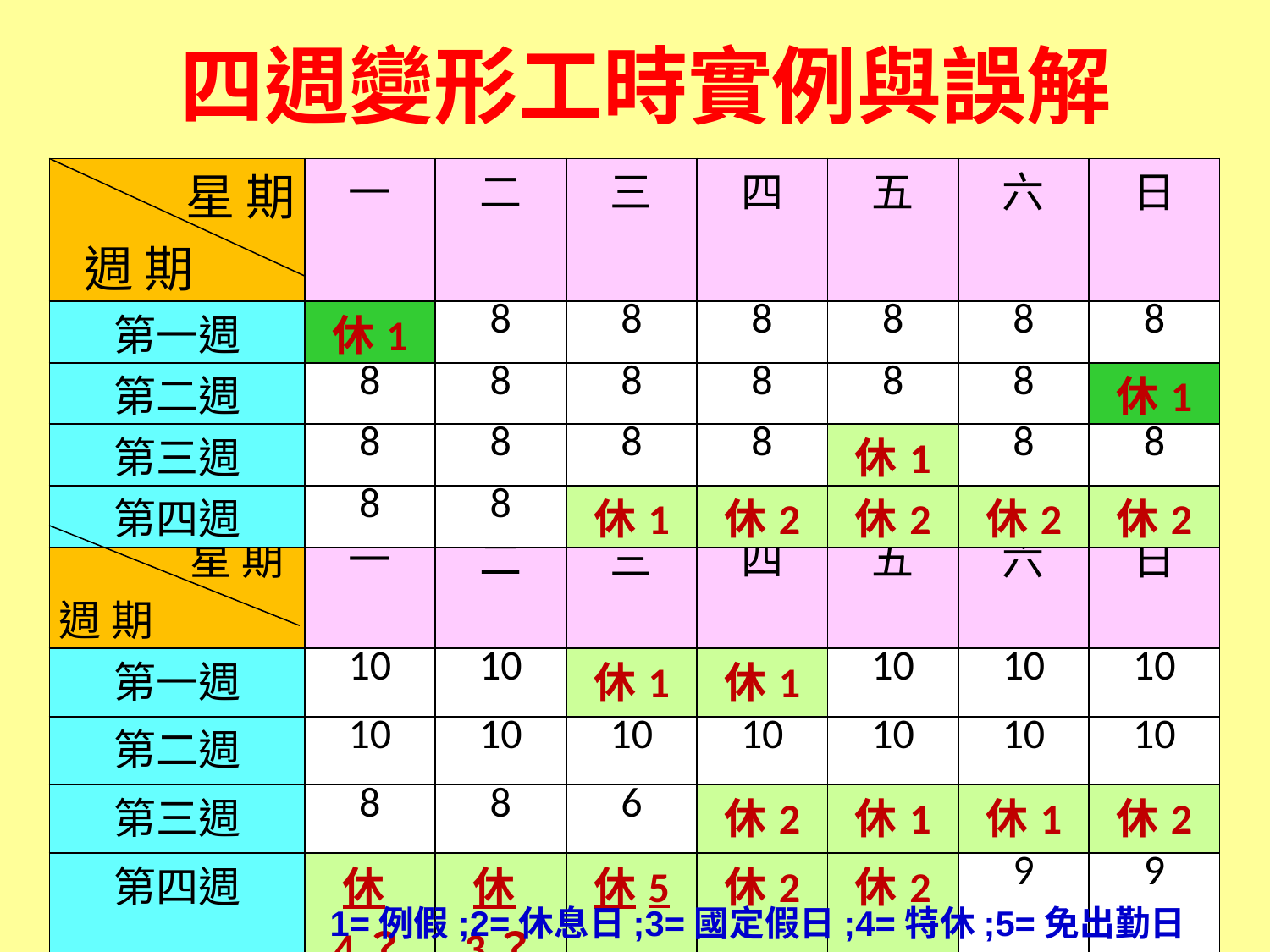

四週變形工時實例與誤解
| 星 期 週 期 | 一 | 二 | 三 | 四 | 五 | 六 | 日 |
| --- | --- | --- | --- | --- | --- | --- | --- |
| 第一週 | 休1 | 8 | 8 | 8 | 8 | 8 | 8 |
| 第二週 | 8 | 8 | 8 | 8 | 8 | 8 | 休1 |
| 第三週 | 8 | 8 | 8 | 8 | 休1 | 8 | 8 |
| 第四週 | 8 | 8 | 休1 | 休2 | 休2 | 休2 | 休2 |
| 星 期 週 期 | 一 | 二 | 三 | 四 | 五 | 六 | 日 |
| --- | --- | --- | --- | --- | --- | --- | --- |
| 第一週 | 10 | 10 | 休1 | 休1 | 10 | 10 | 10 |
| 第二週 | 10 | 10 | 10 | 10 | 10 | 10 | 10 |
| 第三週 | 8 | 8 | 6 | 休2 | 休1 | 休1 | 休2 |
| 第四週 | 休4？ | 休3？ | 休5 | 休2 | 休2 | 9 | 9 |
# 1=例假;2=休息日;3=國定假日;4=特休;5=免出勤日